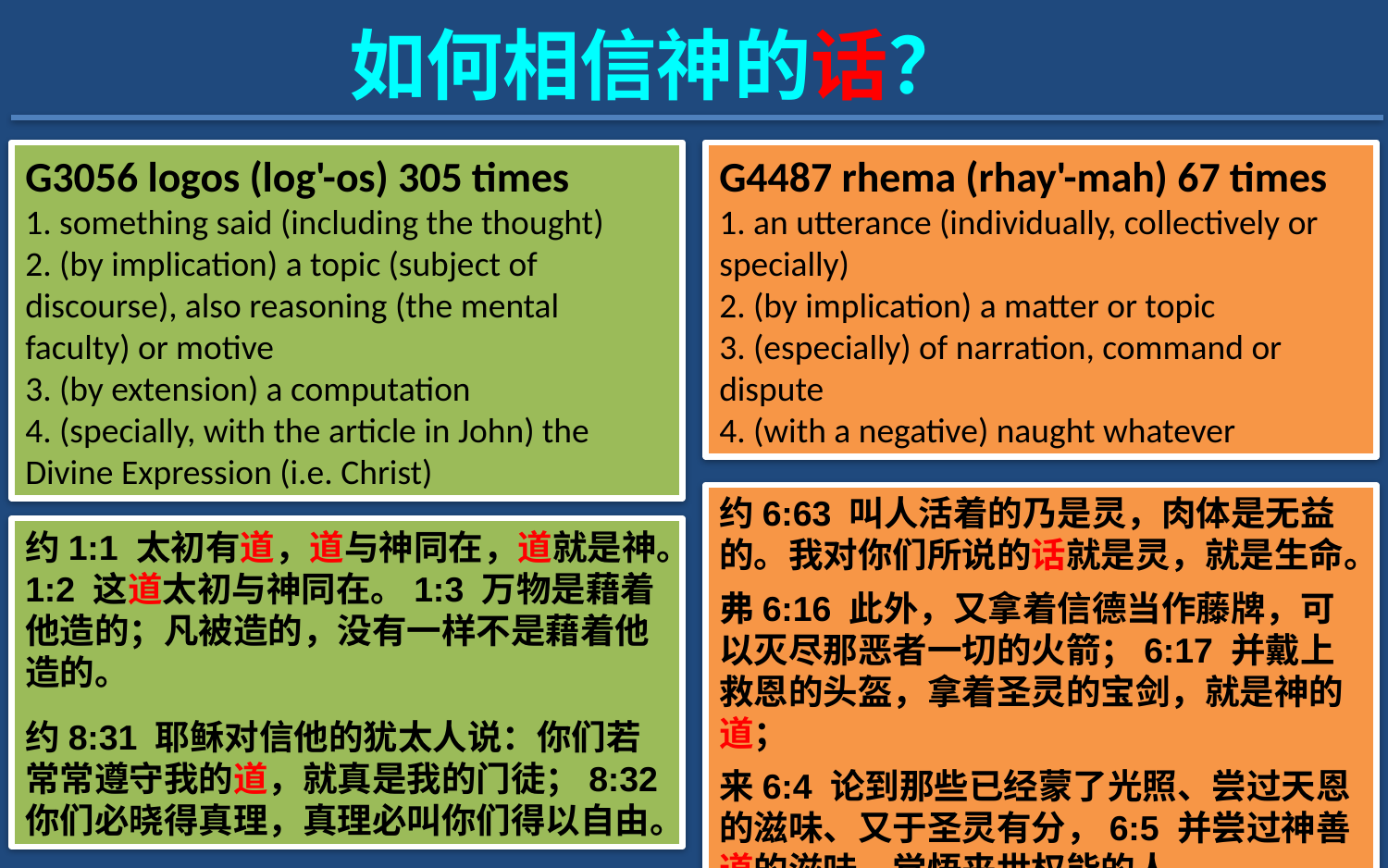

如何相信神的话？
G4487 rhema (rhay'-mah) 67 times
1. an utterance (individually, collectively or specially)
2. (by implication) a matter or topic
3. (especially) of narration, command or dispute
4. (with a negative) naught whatever
G3056 logos (log'-os) 305 times
1. something said (including the thought)
2. (by implication) a topic (subject of discourse), also reasoning (the mental faculty) or motive
3. (by extension) a computation
4. (specially, with the article in John) the Divine Expression (i.e. Christ)
约6:63 叫人活着的乃是灵，肉体是无益的。我对你们所说的话就是灵，就是生命。
弗6:16 此外，又拿着信德当作藤牌，可以灭尽那恶者一切的火箭；6:17 并戴上救恩的头盔，拿着圣灵的宝剑，就是神的道；
来6:4 论到那些已经蒙了光照、尝过天恩的滋味、又于圣灵有分，6:5 并尝过神善道的滋味、觉悟来世权能的人，
约1:1 太初有道，道与神同在，道就是神。1:2 这道太初与神同在。1:3 万物是藉着他造的；凡被造的，没有一样不是藉着他造的。
约8:31 耶稣对信他的犹太人说：你们若常常遵守我的道，就真是我的门徒；8:32 你们必晓得真理，真理必叫你们得以自由。